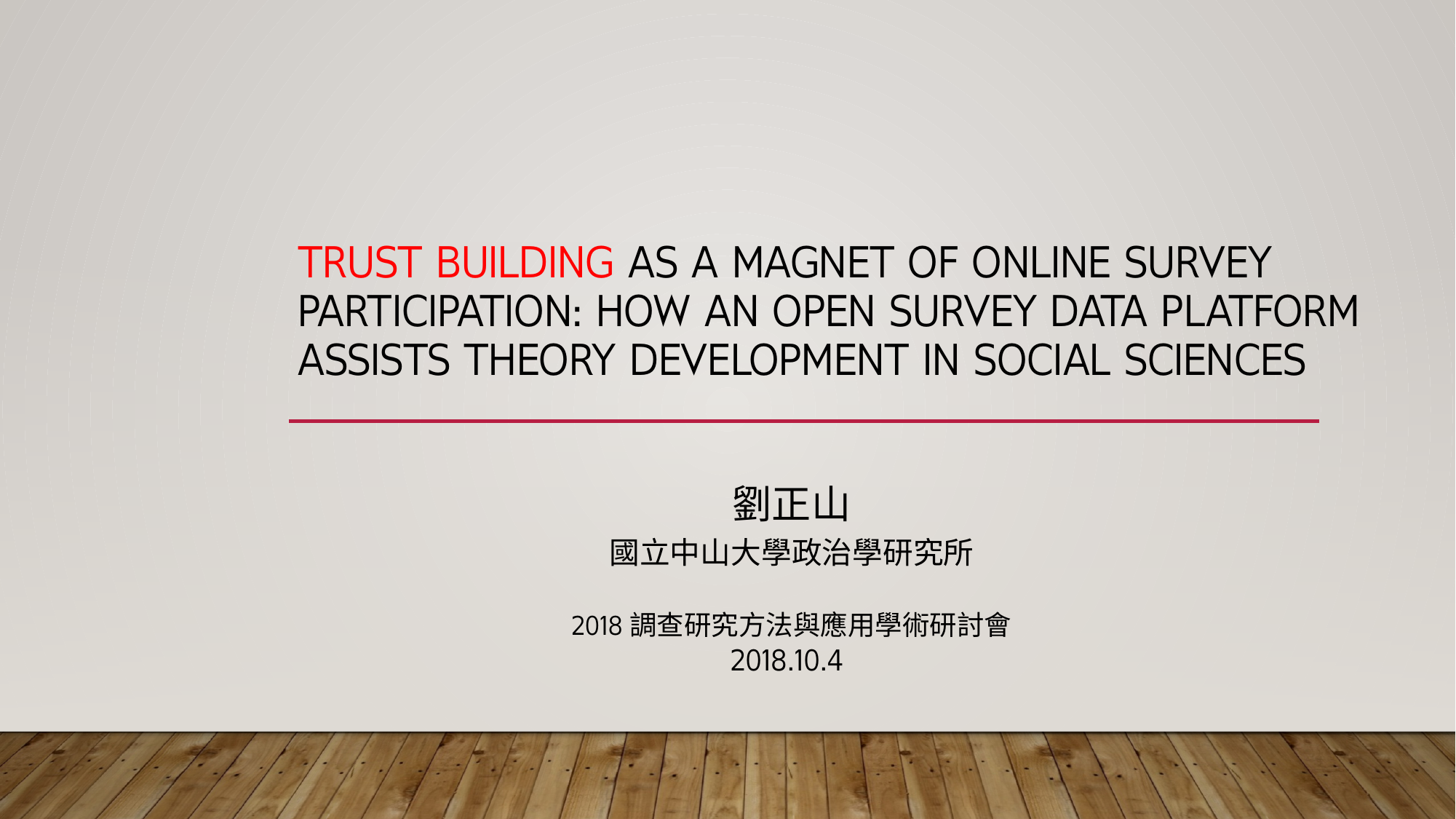

# Trust Building as A Magnet of Online Survey Participation: How An Open Survey Data Platform Assists Theory Development in Social Sciences
劉正山
國立中山大學政治學研究所
2018調查研究方法與應用學術研討會
2018.10.4